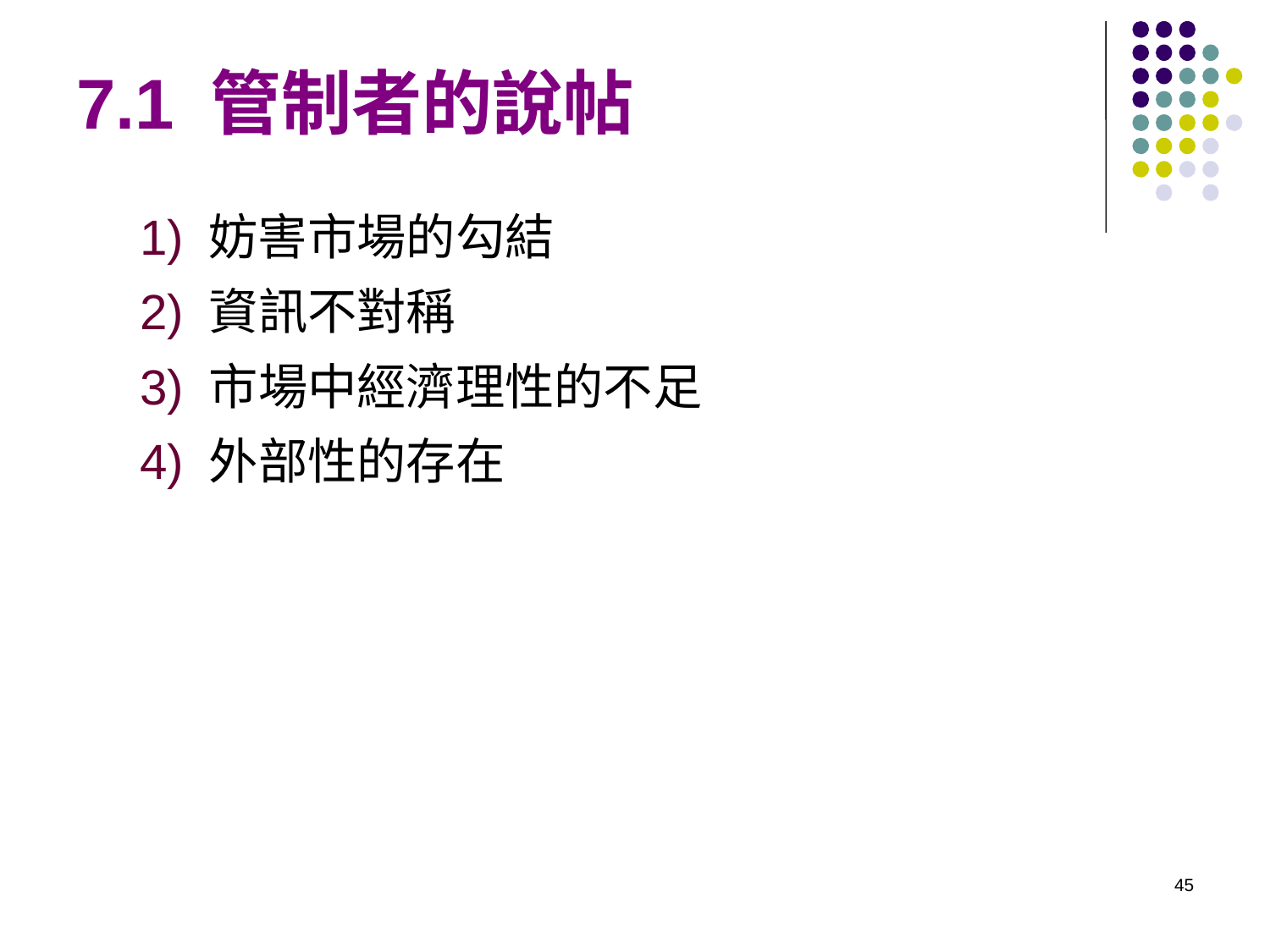

# 7.1 管制者的說帖
妨害市場的勾結
資訊不對稱
市場中經濟理性的不足
外部性的存在
45